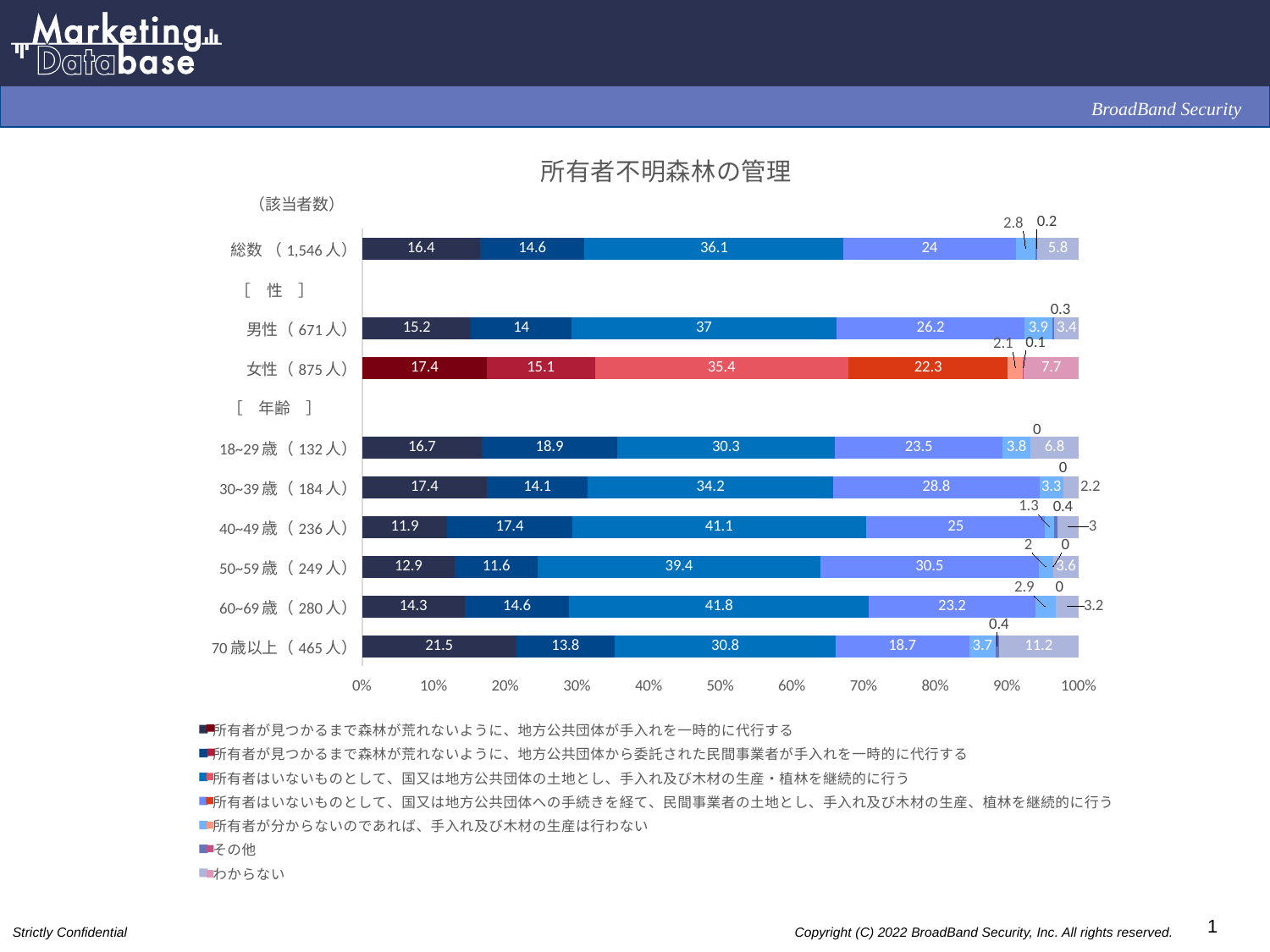

### Chart: 所有者不明森林の管理

| Category | 所有者が見つかるまで森林が荒れないように、地方公共団体が手入れを一時的に代行する | 所有者が見つかるまで森林が荒れないように、地方公共団体から委託された民間事業者が手入れを一時的に代行する | 所有者はいないものとして、国又は地方公共団体の土地とし、手入れ及び木材の生産・植林を継続的に行う | 所有者はいないものとして、国又は地方公共団体への手続きを経て、民間事業者の土地とし、手入れ及び木材の生産、植林を継続的に行う | 所有者が分からないのであれば、手入れ及び木材の生産は行わない | その他 | わからない |
|---|---|---|---|---|---|---|---|
| 総数 （1,546人） | 16.4 | 14.6 | 36.1 | 24.0 | 2.8 | 0.2 | 5.8 |
|  | None | None | None | None | None | None | None |
| 男性（671人） | 15.2 | 14.0 | 37.0 | 26.2 | 3.9 | 0.3 | 3.4 |
| 女性（875人） | 17.4 | 15.1 | 35.4 | 22.3 | 2.1 | 0.1 | 7.7 |
|  | None | None | None | None | None | None | None |
| 18~29歳（132人） | 16.7 | 18.9 | 30.3 | 23.5 | 3.8 | 0.0 | 6.8 |
| 30~39歳（184人） | 17.4 | 14.1 | 34.2 | 28.8 | 3.3 | 0.0 | 2.2 |
| 40~49歳（236人） | 11.9 | 17.4 | 41.1 | 25.0 | 1.3 | 0.4 | 3.0 |
| 50~59歳（249人） | 12.9 | 11.6 | 39.4 | 30.5 | 2.0 | 0.0 | 3.6 |
| 60~69歳（280人） | 14.3 | 14.6 | 41.8 | 23.2 | 2.9 | 0.0 | 3.2 |
| 70歳以上（465人） | 21.5 | 13.8 | 30.8 | 18.7 | 3.7 | 0.4 | 11.2 |